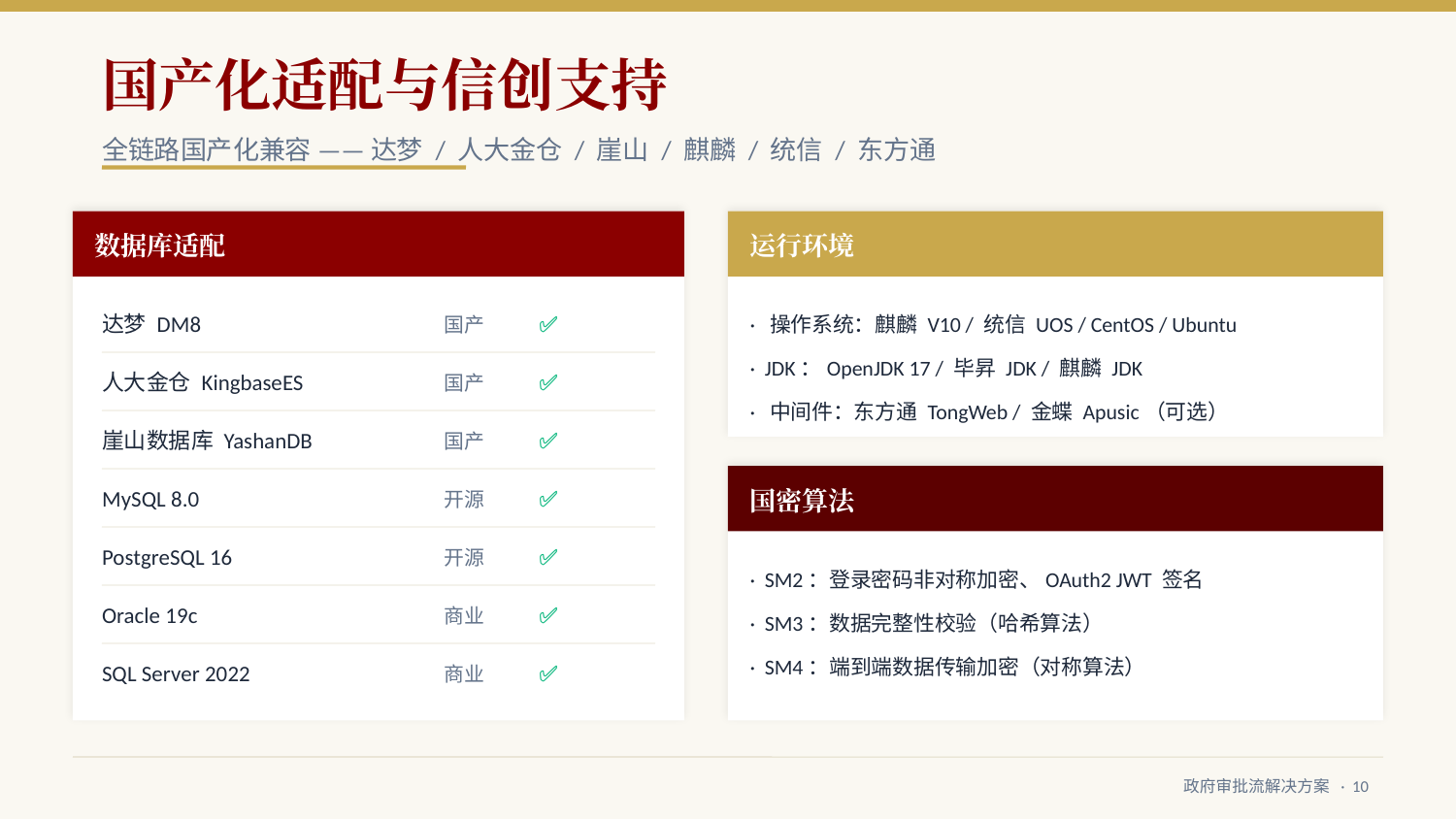

国产化适配与信创支持
全链路国产化兼容 —— 达梦 / 人大金仓 / 崖山 / 麒麟 / 统信 / 东方通

数据库适配
运行环境
达梦 DM8
国产
✅
·  操作系统：麒麟 V10 / 统信 UOS / CentOS / Ubuntu
·  JDK：OpenJDK 17 / 毕昇 JDK / 麒麟 JDK

人大金仓 KingbaseES
国产
✅
·  中间件：东方通 TongWeb / 金蝶 Apusic（可选）

崖山数据库 YashanDB
国产
✅

国密算法
MySQL 8.0
开源
✅

PostgreSQL 16
开源
✅
·  SM2：登录密码非对称加密、OAuth2 JWT 签名

Oracle 19c
商业
✅
·  SM3：数据完整性校验（哈希算法）

SQL Server 2022
商业
✅
·  SM4：端到端数据传输加密（对称算法）

政府审批流解决方案  ·  10